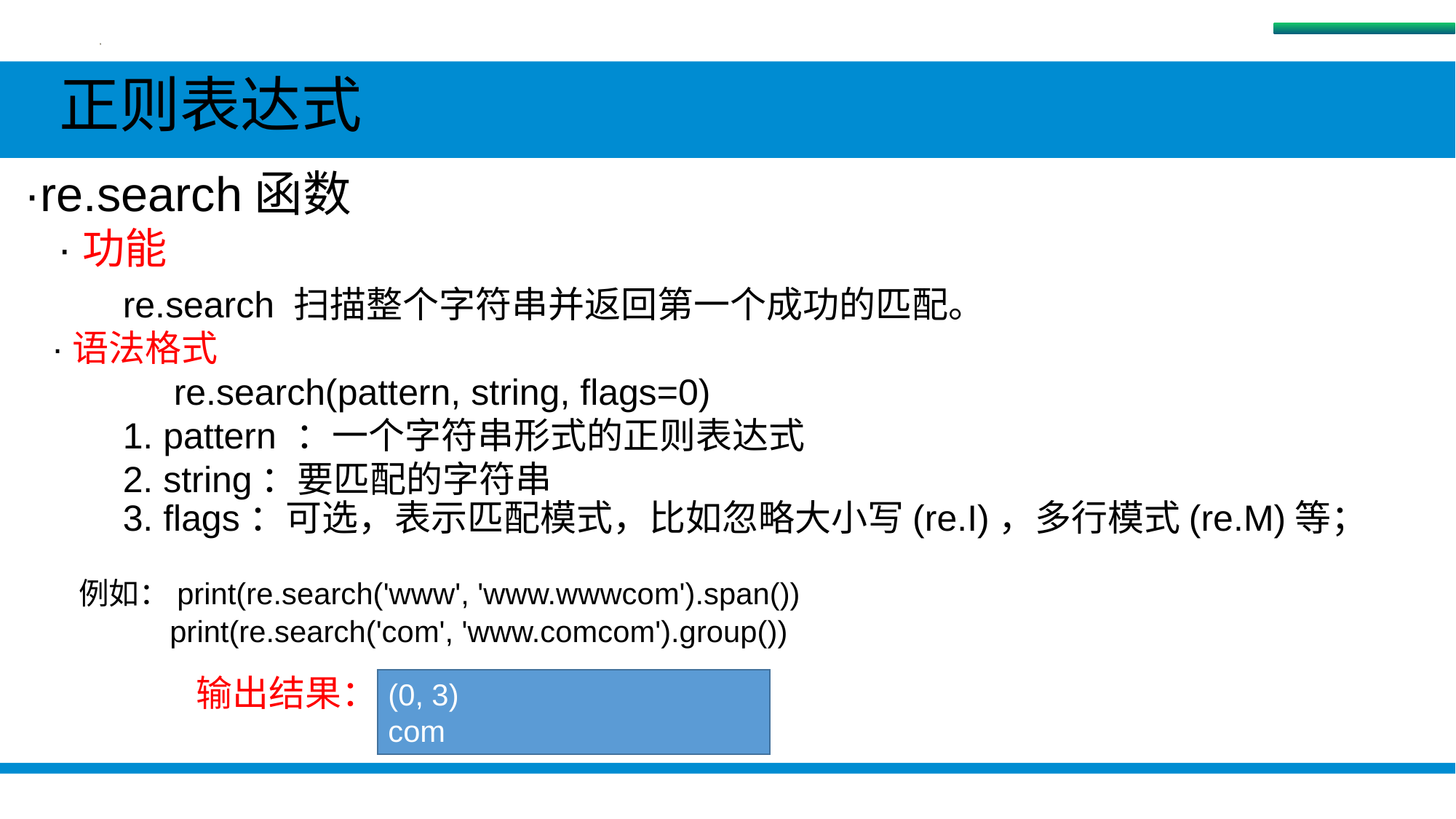

字符串

  正则表达式
 ·re.search函数
    ·功能
           re.search 扫描整个字符串并返回第一个成功的匹配。
    ·语法格式
                re.search(pattern, string, flags=0)
           1. pattern ：一个字符串形式的正则表达式
           2. string：要匹配的字符串
           3. flags：可选，表示匹配模式，比如忽略大小写(re.I)，多行模式(re.M)等；

         例如：print(re.search('www', 'www.wwwcom').span())
                   print(re.search('com', 'www.comcom').group())
输出结果：
(0, 3)
com
#